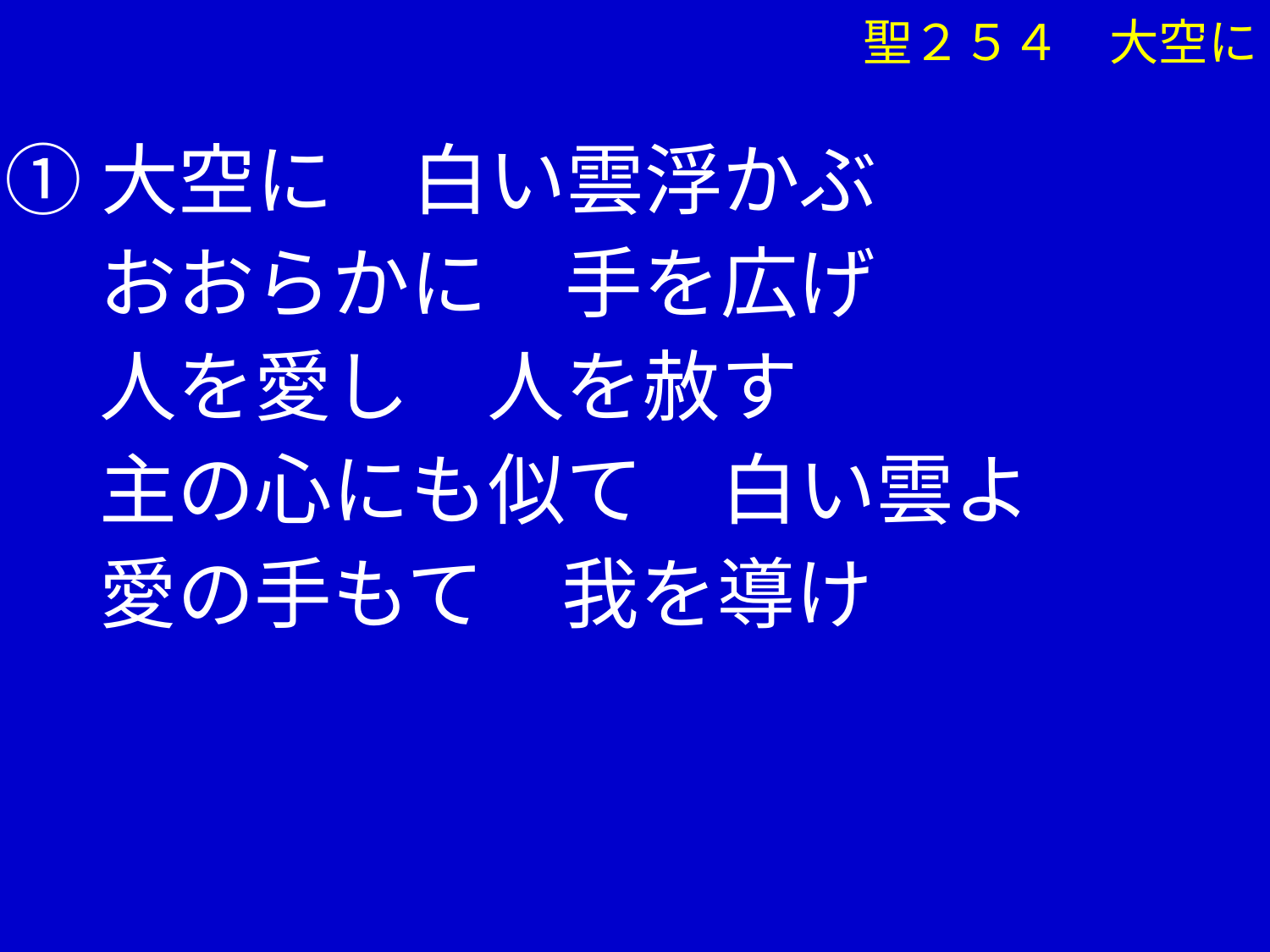

聖２５４　大空に
①大空に　白い雲浮かぶ
　 おおらかに　手を広げ
　 人を愛し　人を赦す
　 主の心にも似て　白い雲よ
　 愛の手もて　我を導け